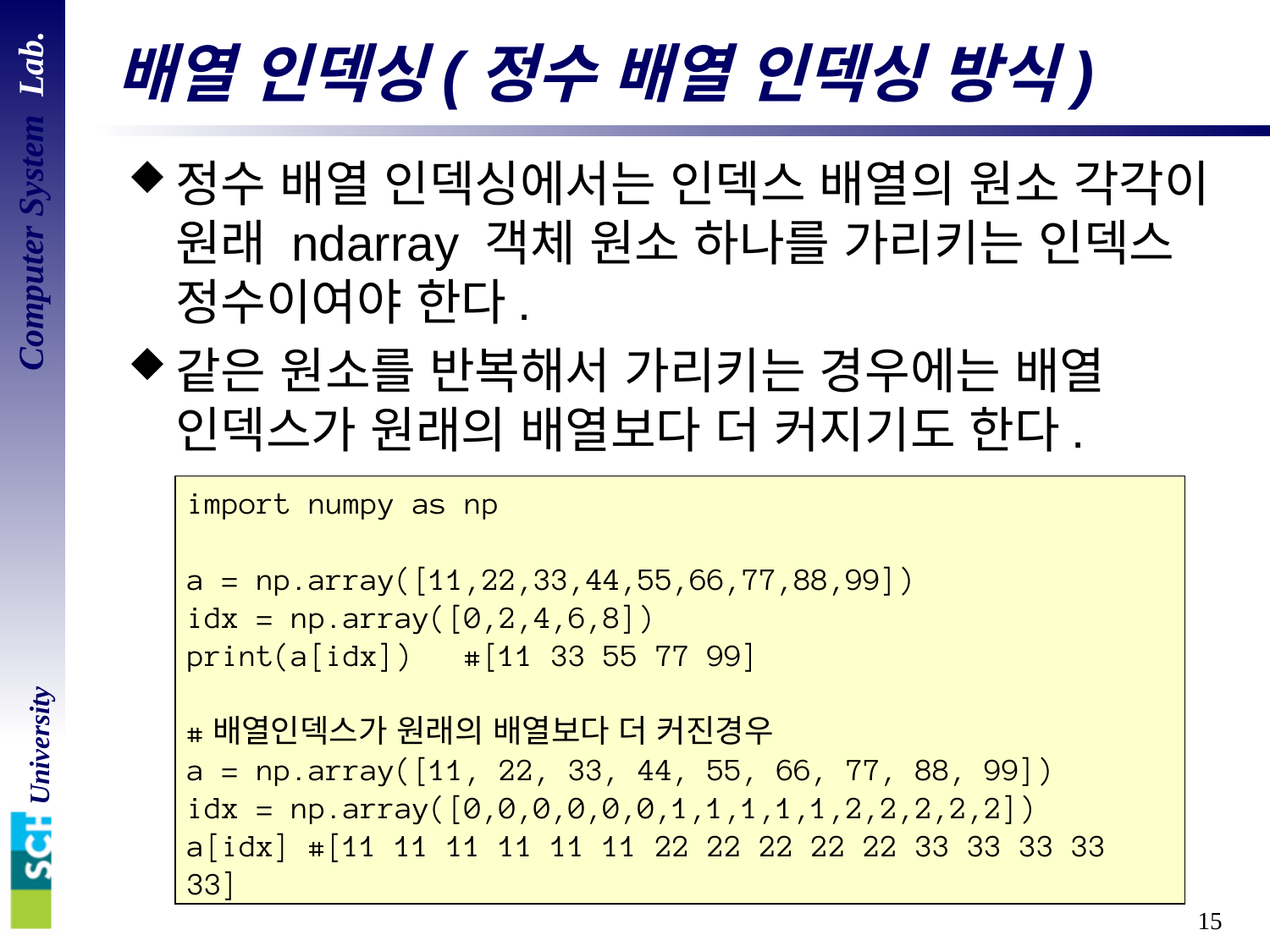

# 배열 인덱싱(정수 배열 인덱싱 방식)

정수 배열 인덱싱에서는 인덱스 배열의 원소 각각이 원래 ndarray 객체 원소 하나를 가리키는 인덱스 정수이여야 한다.
같은 원소를 반복해서 가리키는 경우에는 배열 인덱스가 원래의 배열보다 더 커지기도 한다.
import numpy as np

a = np.array([11,22,33,44,55,66,77,88,99])
idx = np.array([0,2,4,6,8])
print(a[idx])   #[11 33 55 77 99]

#배열인덱스가 원래의 배열보다 더 커진경우
a = np.array([11, 22, 33, 44, 55, 66, 77, 88, 99])
idx = np.array([0,0,0,0,0,0,1,1,1,1,1,2,2,2,2,2])
a[idx] #[11 11 11 11 11 11 22 22 22 22 22 33 33 33 33 33]